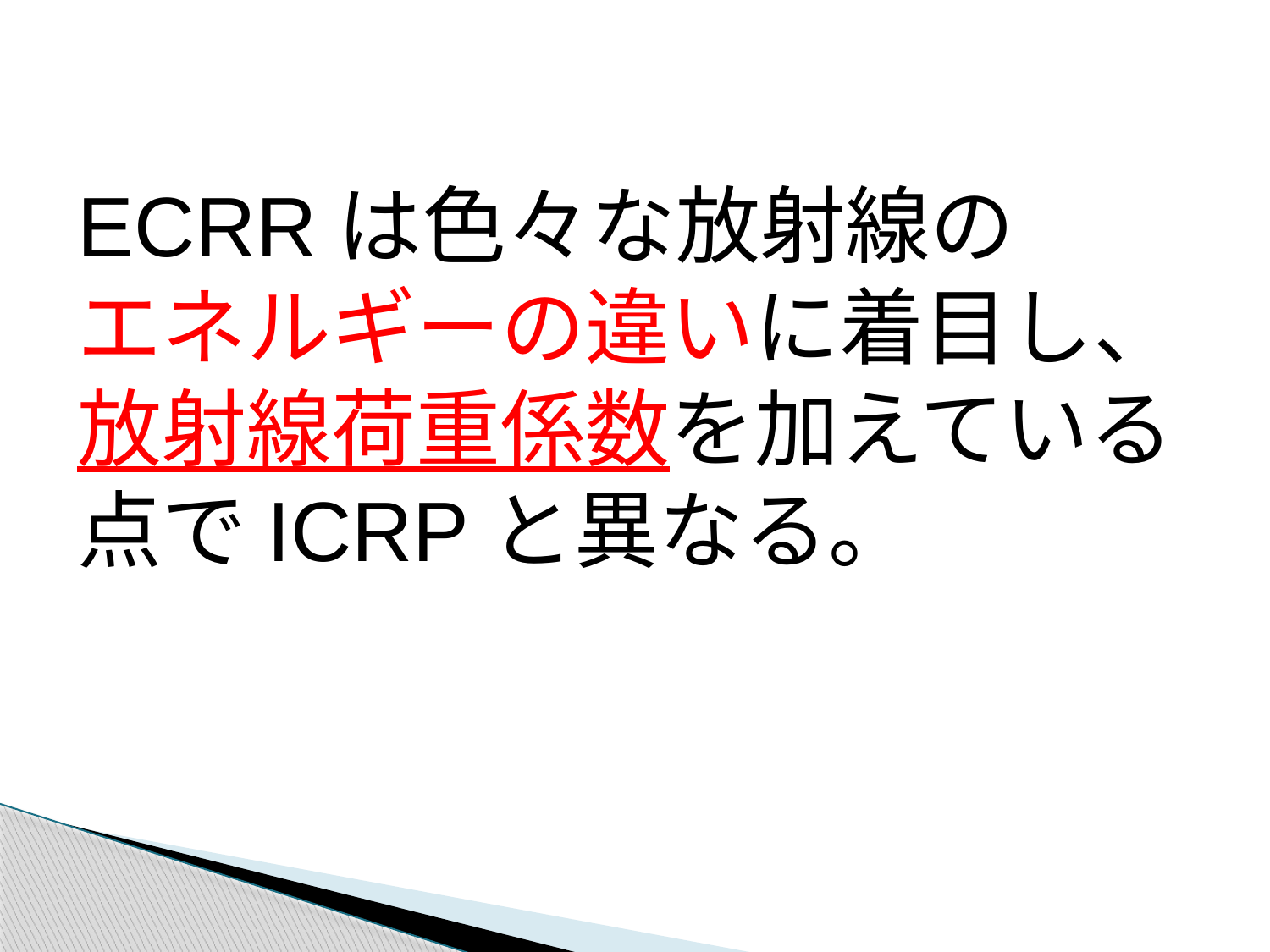

ECRRは色々な放射線の
エネルギーの違いに着目し、
放射線荷重係数を加えている点でICRPと異なる。